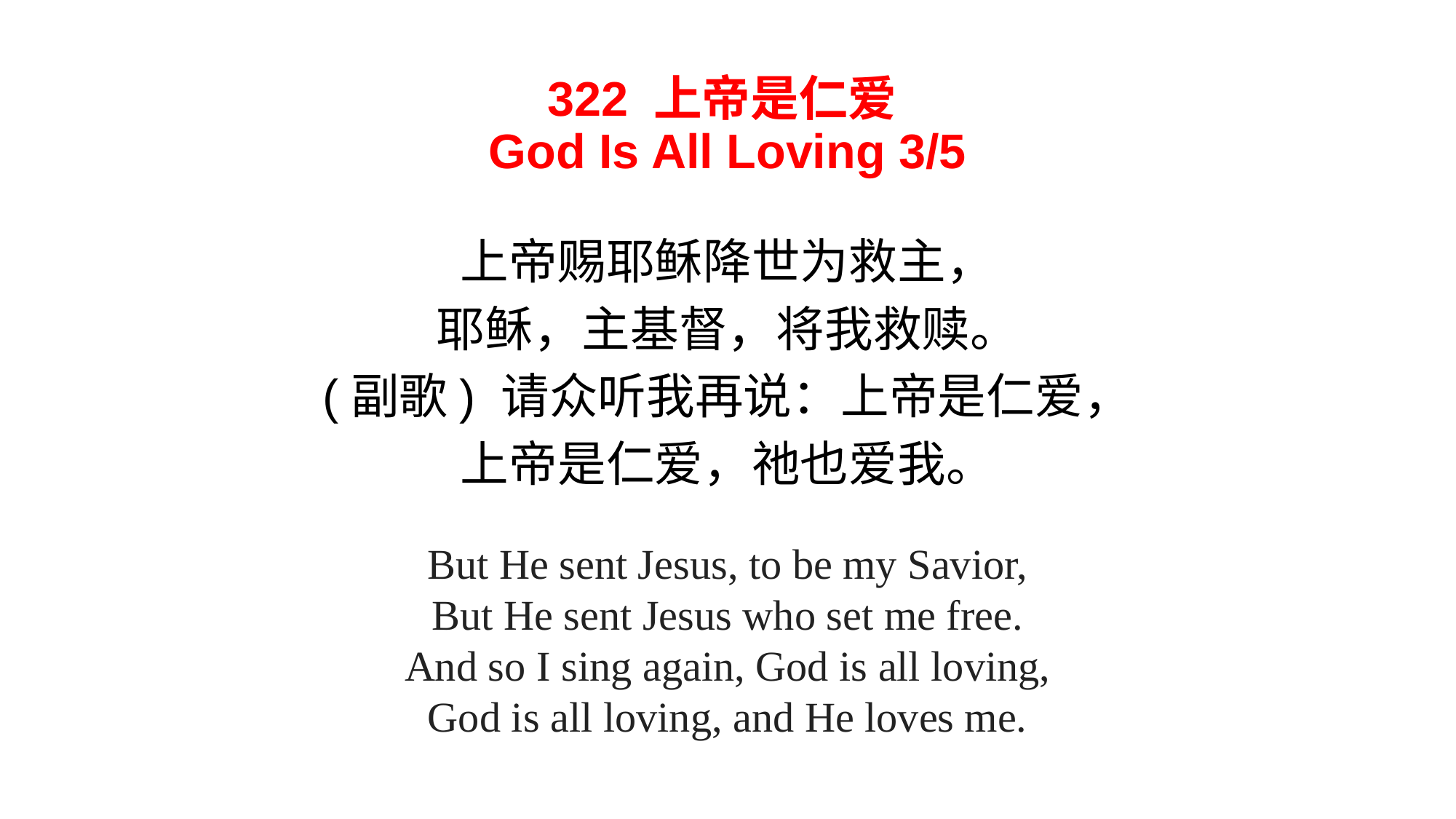

# 322 上帝是仁爱 God Is All Loving 3/5
上帝赐耶稣降世为救主，
耶稣，主基督，将我救赎。
(副歌) 请众听我再说：上帝是仁爱，
上帝是仁爱，祂也爱我。

But He sent Jesus, to be my Savior,
But He sent Jesus who set me free.
And so I sing again, God is all loving,
God is all loving, and He loves me.